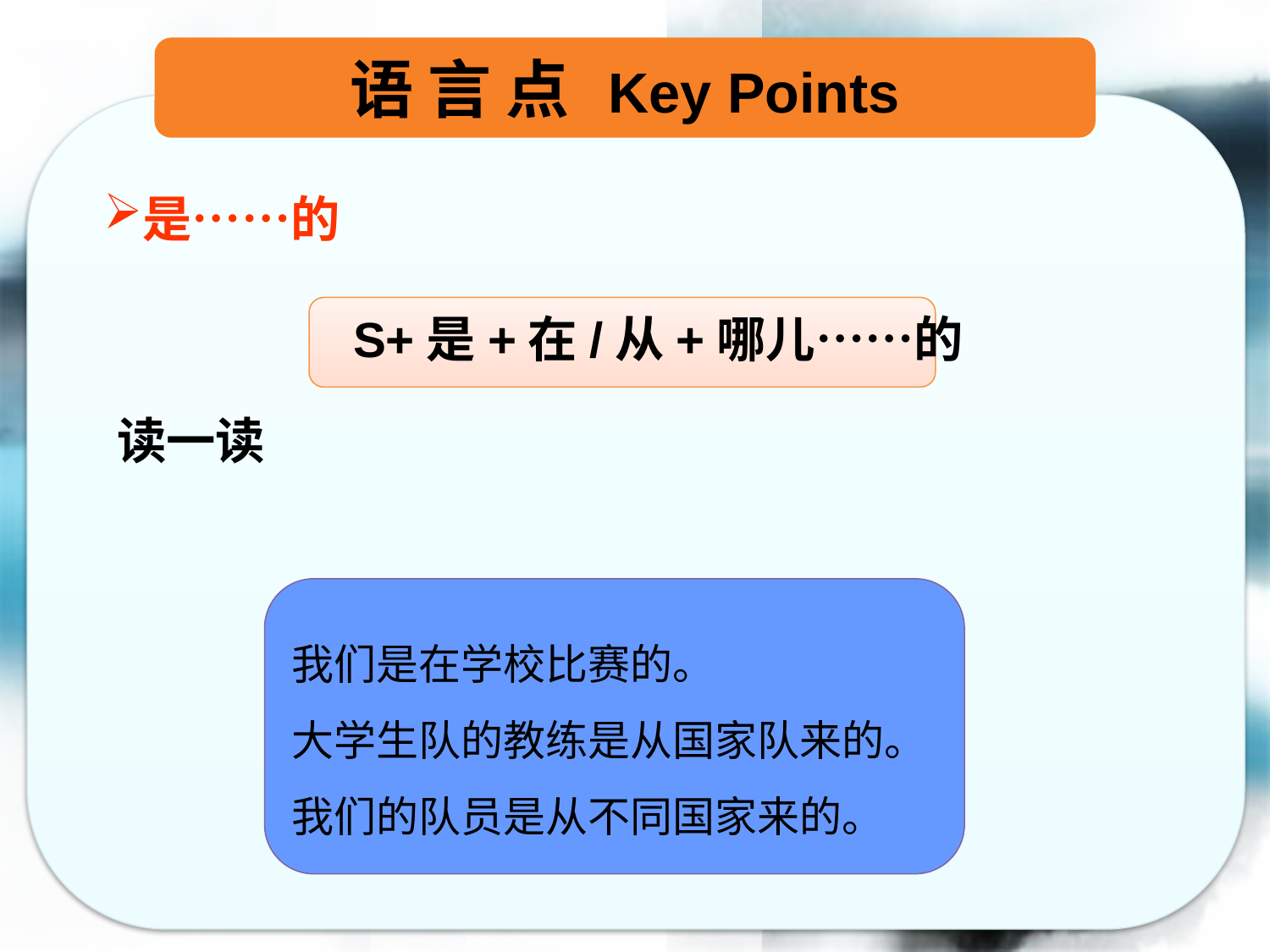

语 言 点  Key Points

是……的

S+是+在/从+哪儿……的
读一读
我们是在学校比赛的。
大学生队的教练是从国家队来的。
我们的队员是从不同国家来的。